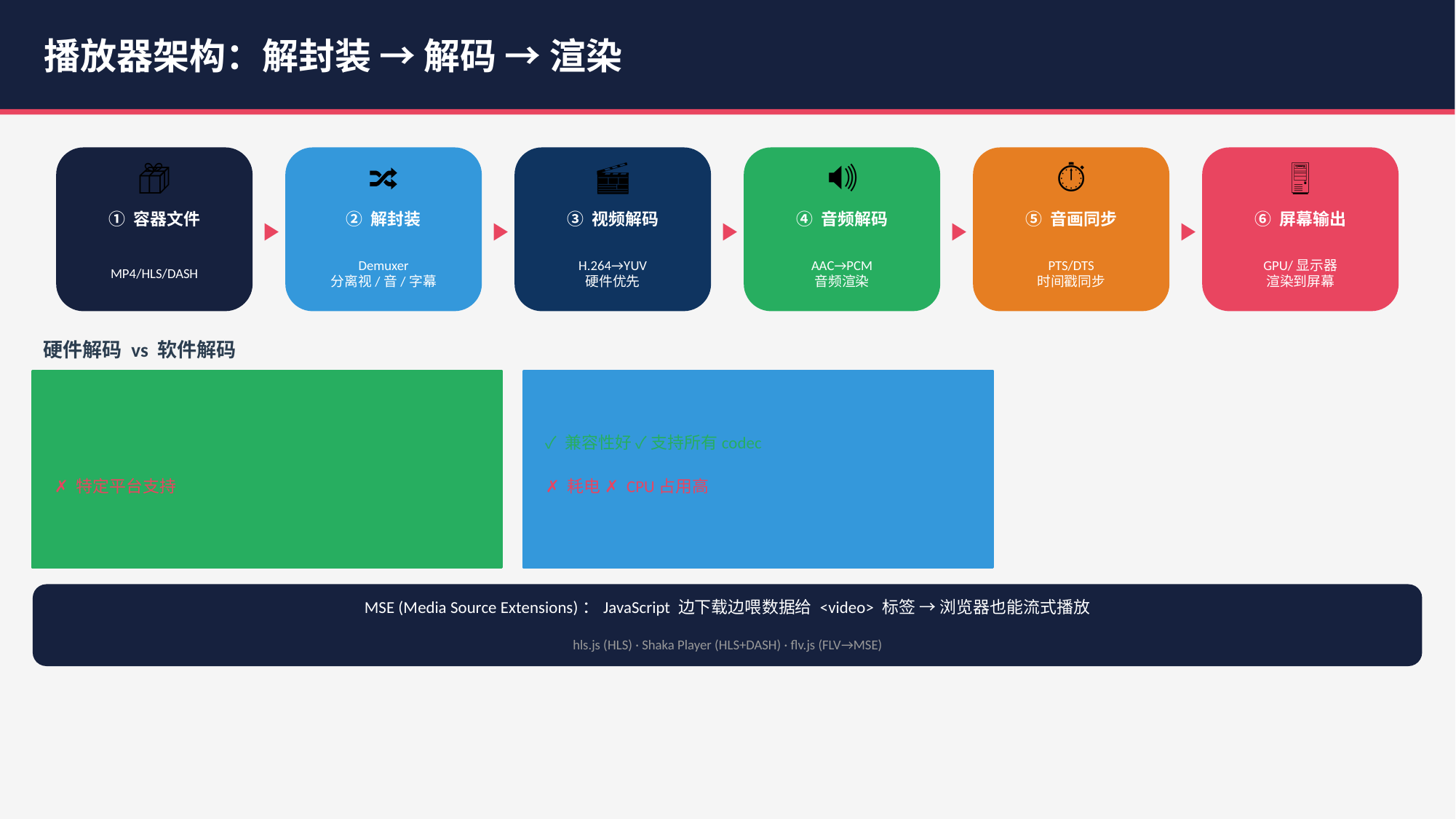

播放器架构：解封装 → 解码 → 渲染

📦
🔀
🎬
🔊
⏱️
🖥️
① 容器文件
② 解封装
③ 视频解码
④ 音频解码
⑤ 音画同步
⑥ 屏幕输出
▶
▶
▶
▶
▶
MP4/HLS/DASH
Demuxer
分离视/音/字幕
H.264→YUV
硬件优先
AAC→PCM
音频渲染
PTS/DTS
时间戳同步
GPU/显示器
渲染到屏幕
硬件解码 vs 软件解码

硬件解码 GPU/DSP
软件解码 CPU
✓ 省电 ✓ 高效 ✓ 低发热
✓ 兼容性好 ✓ 支持所有codec
✗ 特定平台支持
✗ 耗电 ✗ CPU占用高

MSE (Media Source Extensions)：JavaScript 边下载边喂数据给 <video> 标签 → 浏览器也能流式播放
hls.js (HLS) · Shaka Player (HLS+DASH) · flv.js (FLV→MSE)